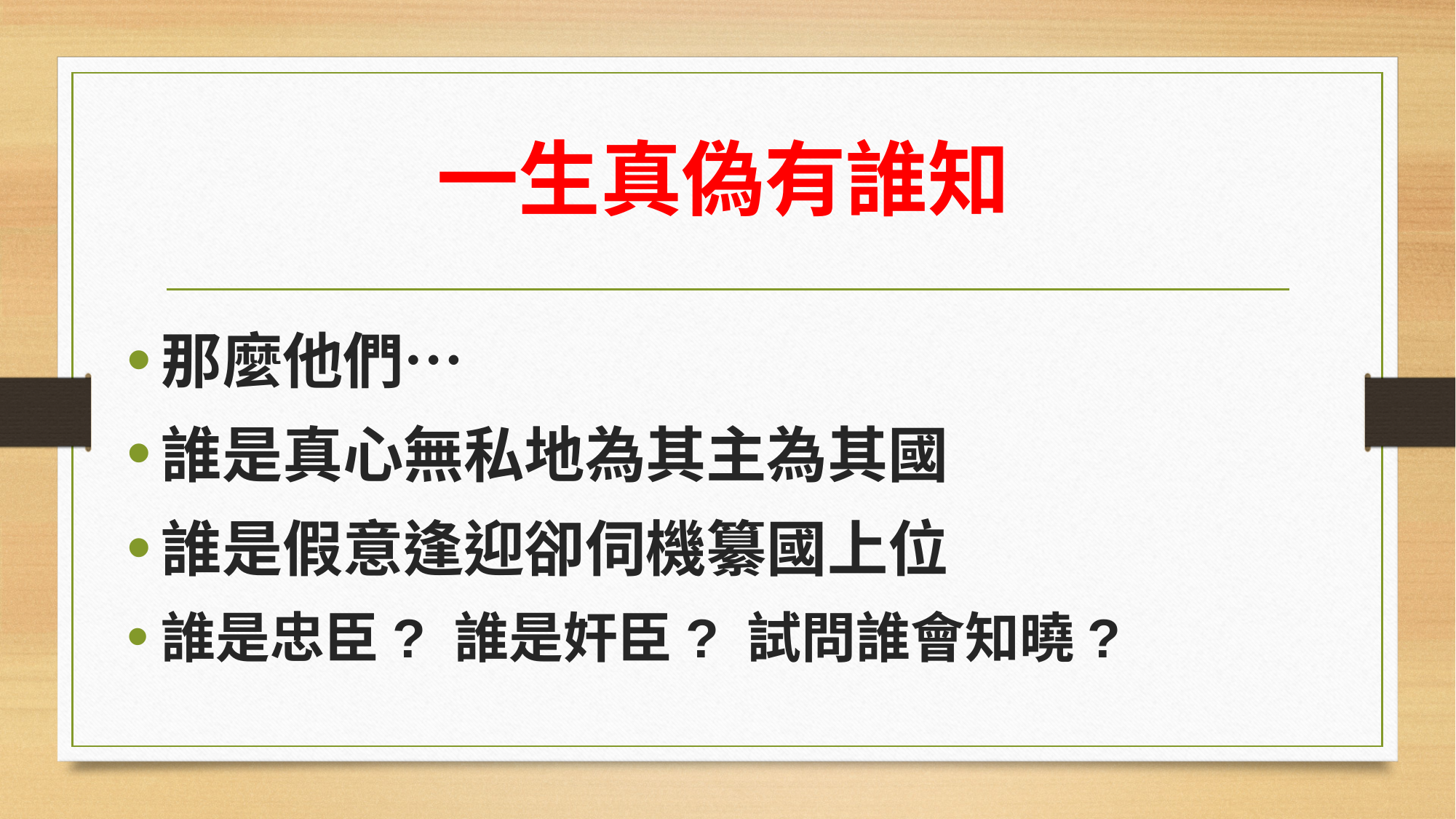

# 一生真偽有誰知
那麼他們…
誰是真心無私地為其主為其國
誰是假意逢迎卻伺機纂國上位
誰是忠臣? 誰是奸臣? 試問誰會知曉?